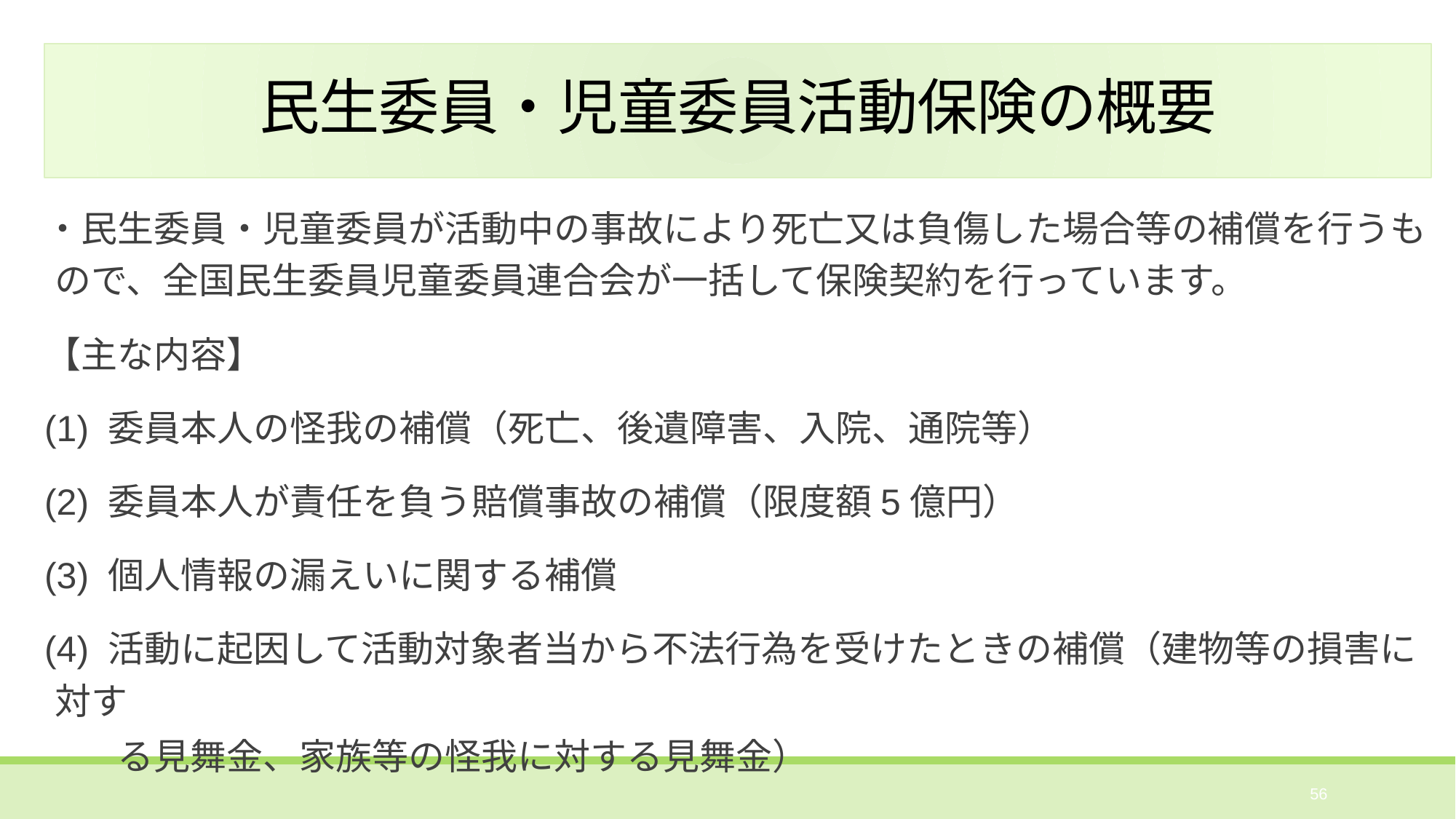

# 民生委員・児童委員活動保険の概要
・民生委員・児童委員が活動中の事故により死亡又は負傷した場合等の補償を行うもので、全国民生委員児童委員連合会が一括して保険契約を行っています。
【主な内容】
(1) 委員本人の怪我の補償（死亡、後遺障害、入院、通院等）
(2) 委員本人が責任を負う賠償事故の補償（限度額5億円）
(3) 個人情報の漏えいに関する補償
(4) 活動に起因して活動対象者当から不法行為を受けたときの補償（建物等の損害に対す
　　る見舞金、家族等の怪我に対する見舞金）

56